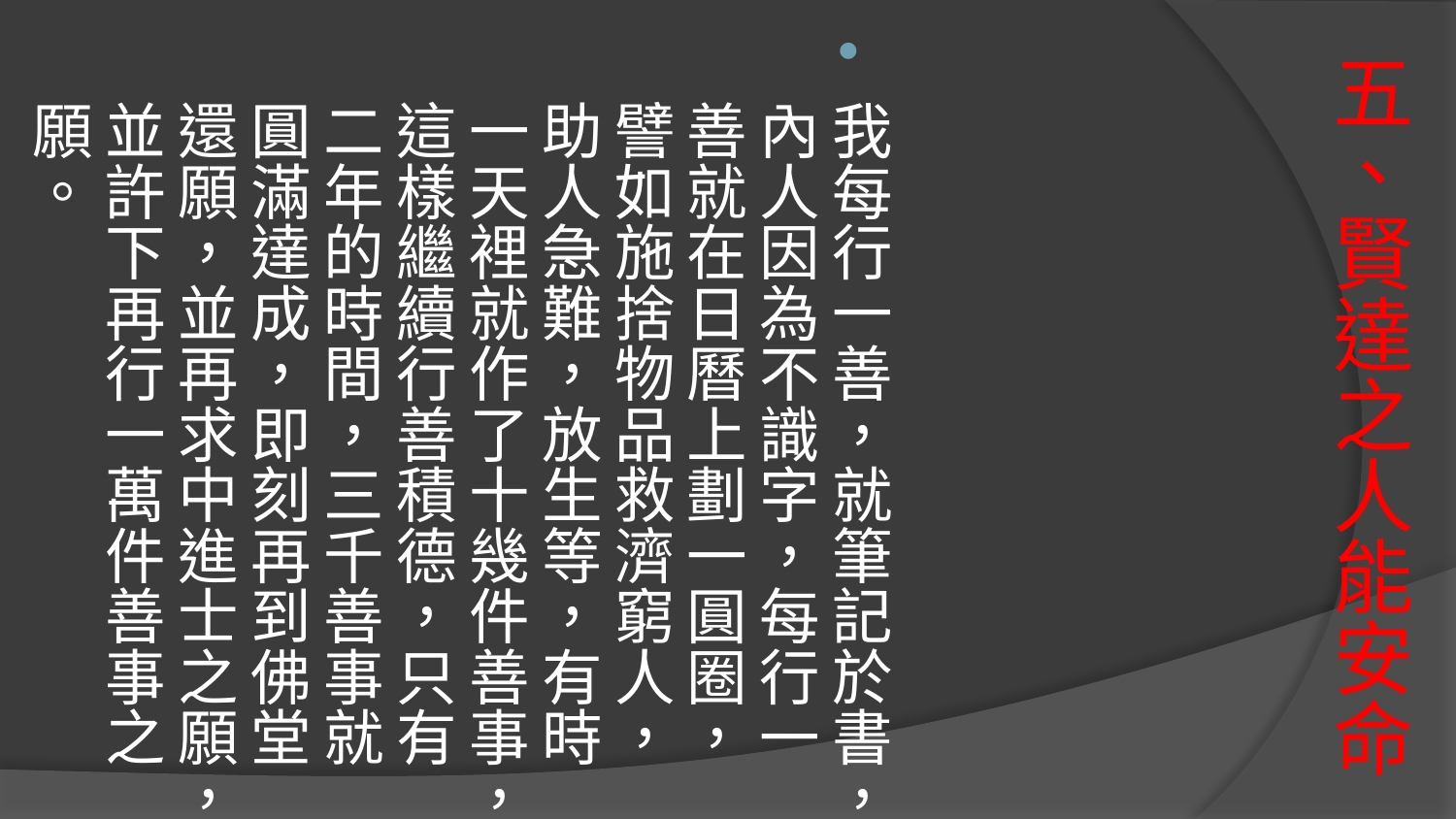

我每行一善，就筆記於書，內人因為不識字，每行一善就在日曆上劃一圓圈，譬如施捨物品救濟窮人，助人急難，放生等，有時一天裡就作了十幾件善事，這樣繼續行善積德，只有二年的時間，三千善事就圓滿達成，即刻再到佛堂還願，並再求中進士之願，並許下再行一萬件善事之願。
# 五、賢達之人能安命